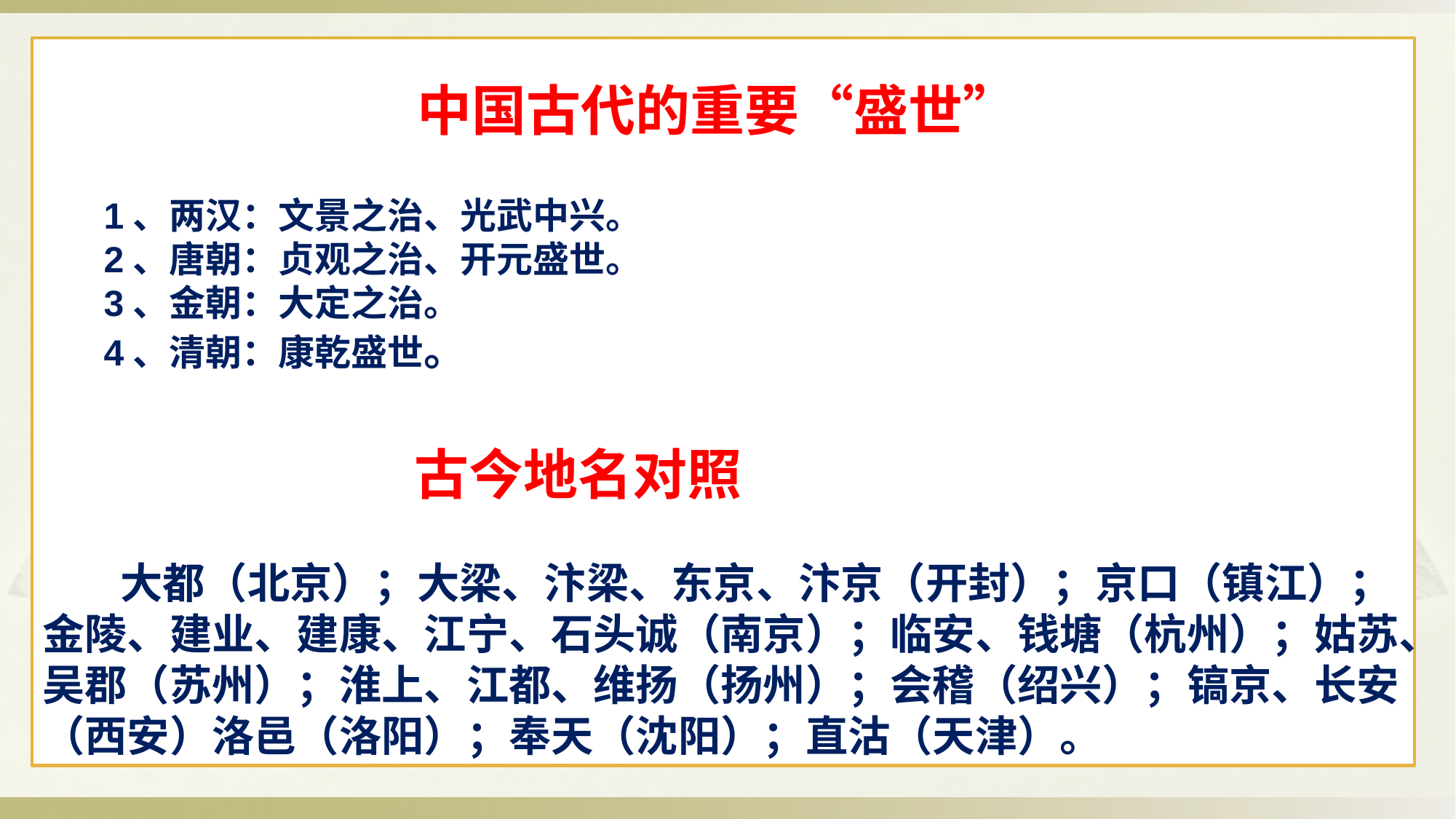

中国古代的重要“盛世”

      1、两汉：文景之治、光武中兴。
      2、唐朝：贞观之治、开元盛世。
      3、金朝：大定之治。
      4、清朝：康乾盛世。

                             古今地名对照

       大都（北京）；大梁、汴梁、东京、汴京（开封）；京口（镇江）；金陵、建业、建康、江宁、石头诚（南京）；临安、钱塘（杭州）；姑苏、吴郡（苏州）；淮上、江都、维扬（扬州）；会稽（绍兴）；镐京、长安（西安）洛邑（洛阳）；奉天（沈阳）；直沽（天津）。